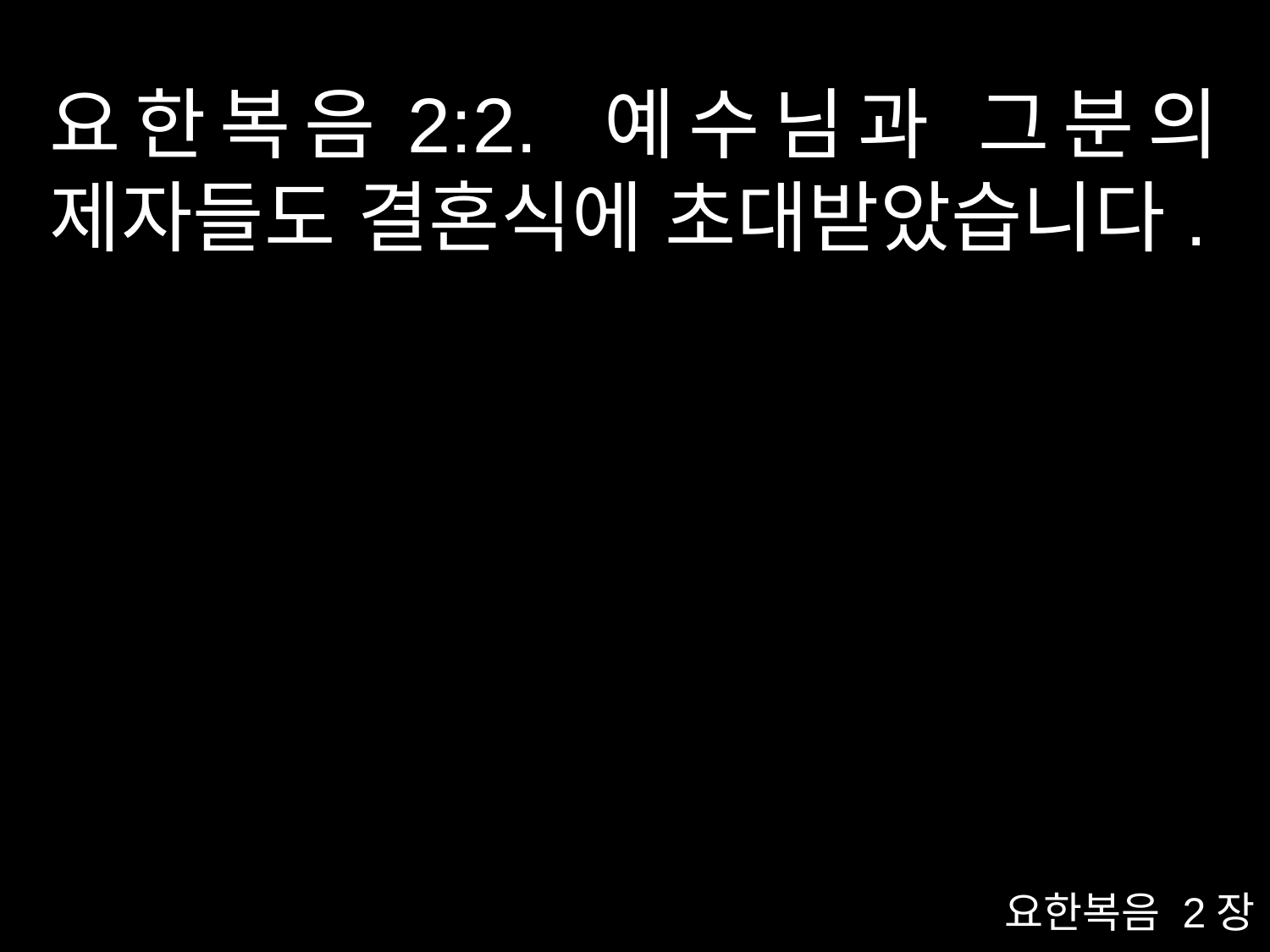

# 요한복음2:2. 예수님과 그분의 제자들도 결혼식에 초대받았습니다.
요한복음 2장